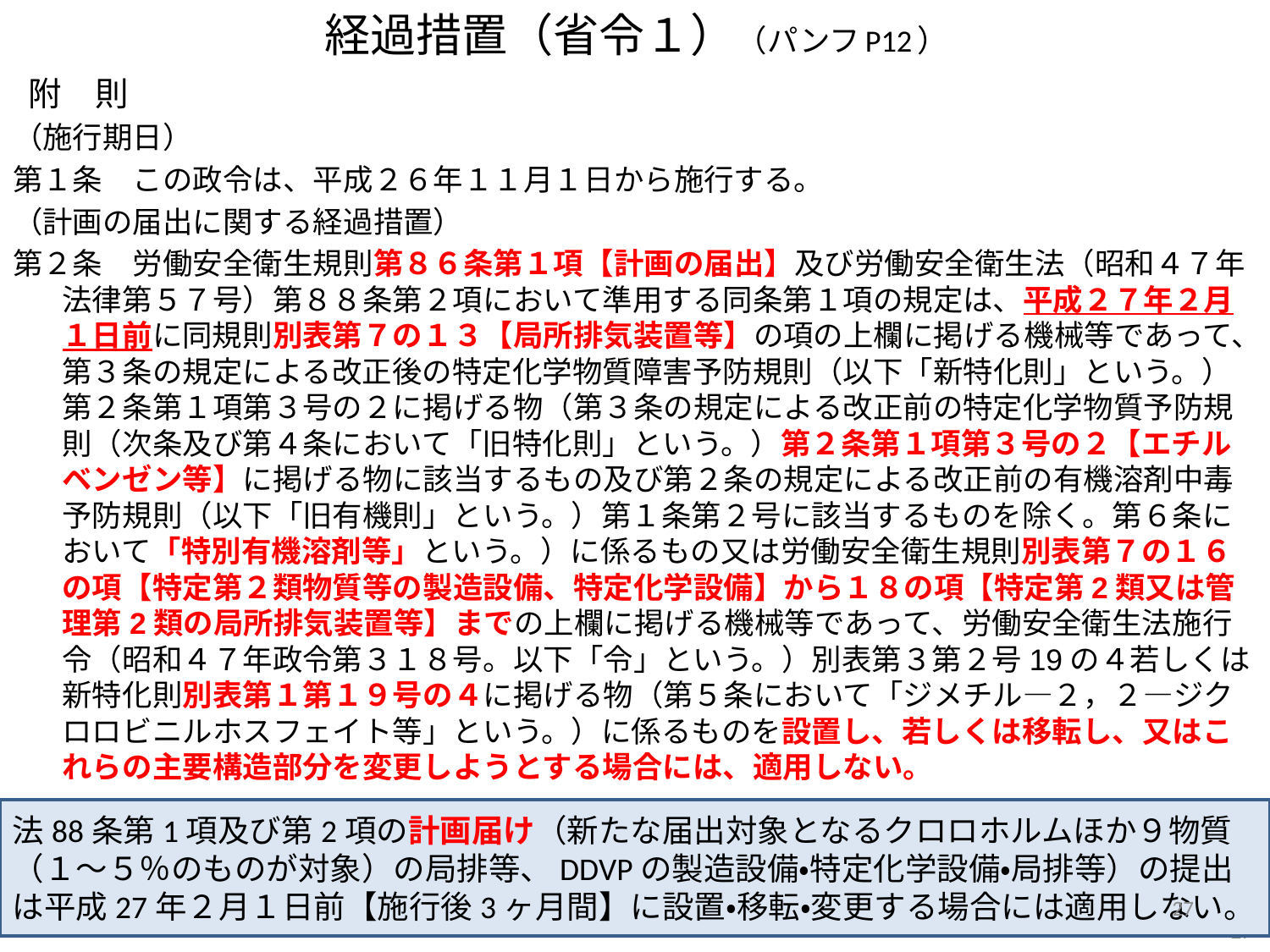

# 経過措置（省令１）（パンフP12）
 附　則
（施行期日）
第１条　この政令は、平成２６年１１月１日から施行する。
（計画の届出に関する経過措置）
第２条　労働安全衛生規則第８６条第１項【計画の届出】及び労働安全衛生法（昭和４７年法律第５７号）第８８条第２項において準用する同条第１項の規定は、平成２７年２月１日前に同規則別表第７の１３【局所排気装置等】の項の上欄に掲げる機械等であって、第３条の規定による改正後の特定化学物質障害予防規則（以下「新特化則」という。）第２条第１項第３号の２に掲げる物（第３条の規定による改正前の特定化学物質予防規則（次条及び第４条において「旧特化則」という。）第２条第１項第３号の２【エチルベンゼン等】に掲げる物に該当するもの及び第２条の規定による改正前の有機溶剤中毒予防規則（以下「旧有機則」という。）第１条第２号に該当するものを除く。第６条において「特別有機溶剤等」という。）に係るもの又は労働安全衛生規則別表第７の１６の項【特定第２類物質等の製造設備、特定化学設備】から１８の項【特定第2類又は管理第2類の局所排気装置等】までの上欄に掲げる機械等であって、労働安全衛生法施行令（昭和４７年政令第３１８号。以下「令」という。）別表第３第２号19の４若しくは新特化則別表第１第１９号の４に掲げる物（第５条において「ジメチル―２，２―ジクロロビニルホスフェイト等」という。）に係るものを設置し、若しくは移転し、又はこれらの主要構造部分を変更しようとする場合には、適用しない。

法88条第1項及び第2項の計画届け（新たな届出対象となるクロロホルムほか９物質（１～５％のものが対象）の局排等、DDVPの製造設備・特定化学設備・局排等）の提出は平成27年２月１日前【施行後3ヶ月間】に設置・移転・変更する場合には適用しない。
27
27